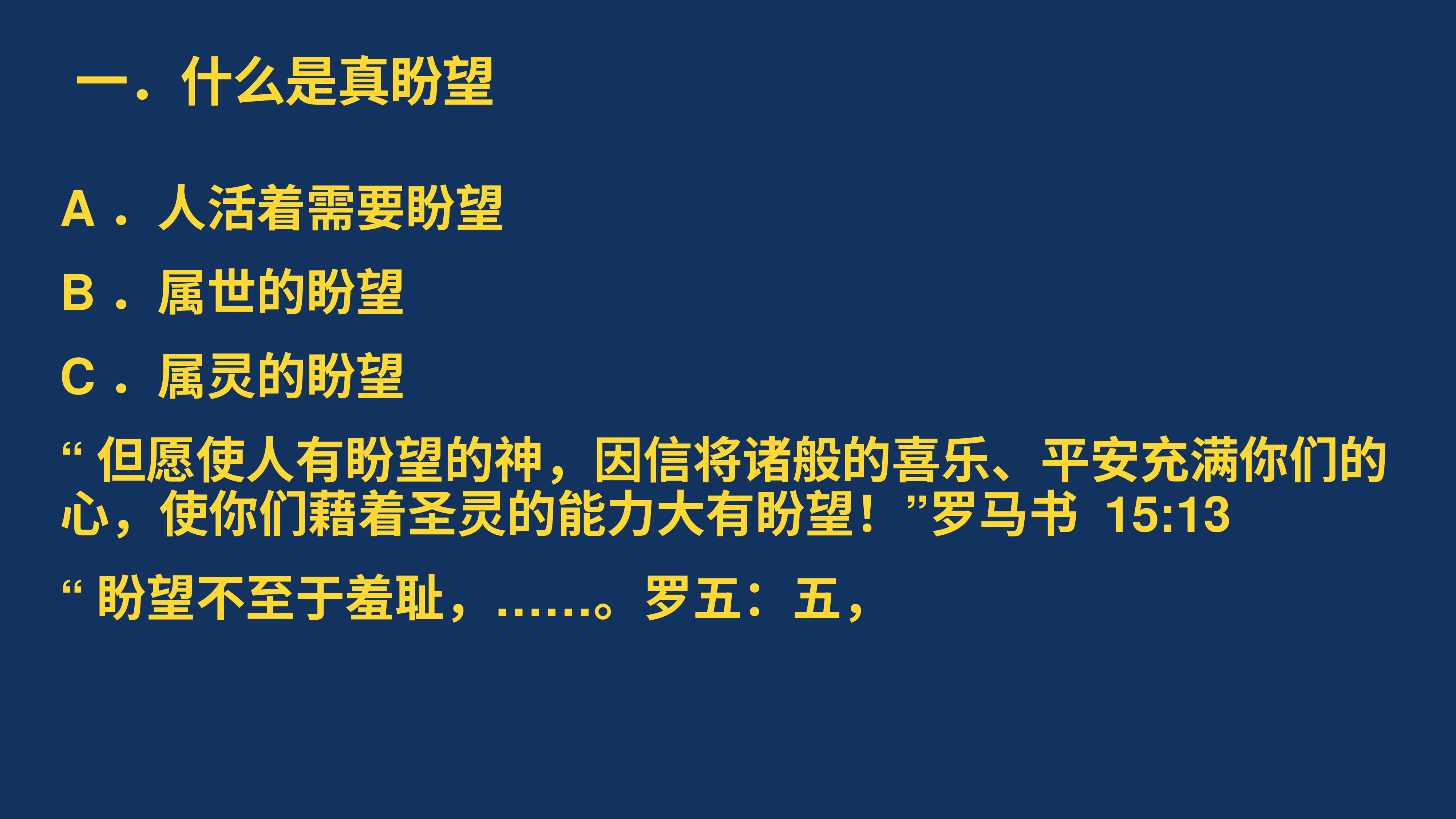

# 一．什么是真盼望
A．人活着需要盼望
B．属世的盼望
C．属灵的盼望
“但愿使人有盼望的神，因信将诸般的喜乐、平安充满你们的心，使你们藉着圣灵的能力大有盼望！”罗马书 15:13
“盼望不至于羞耻，……。罗五：五，